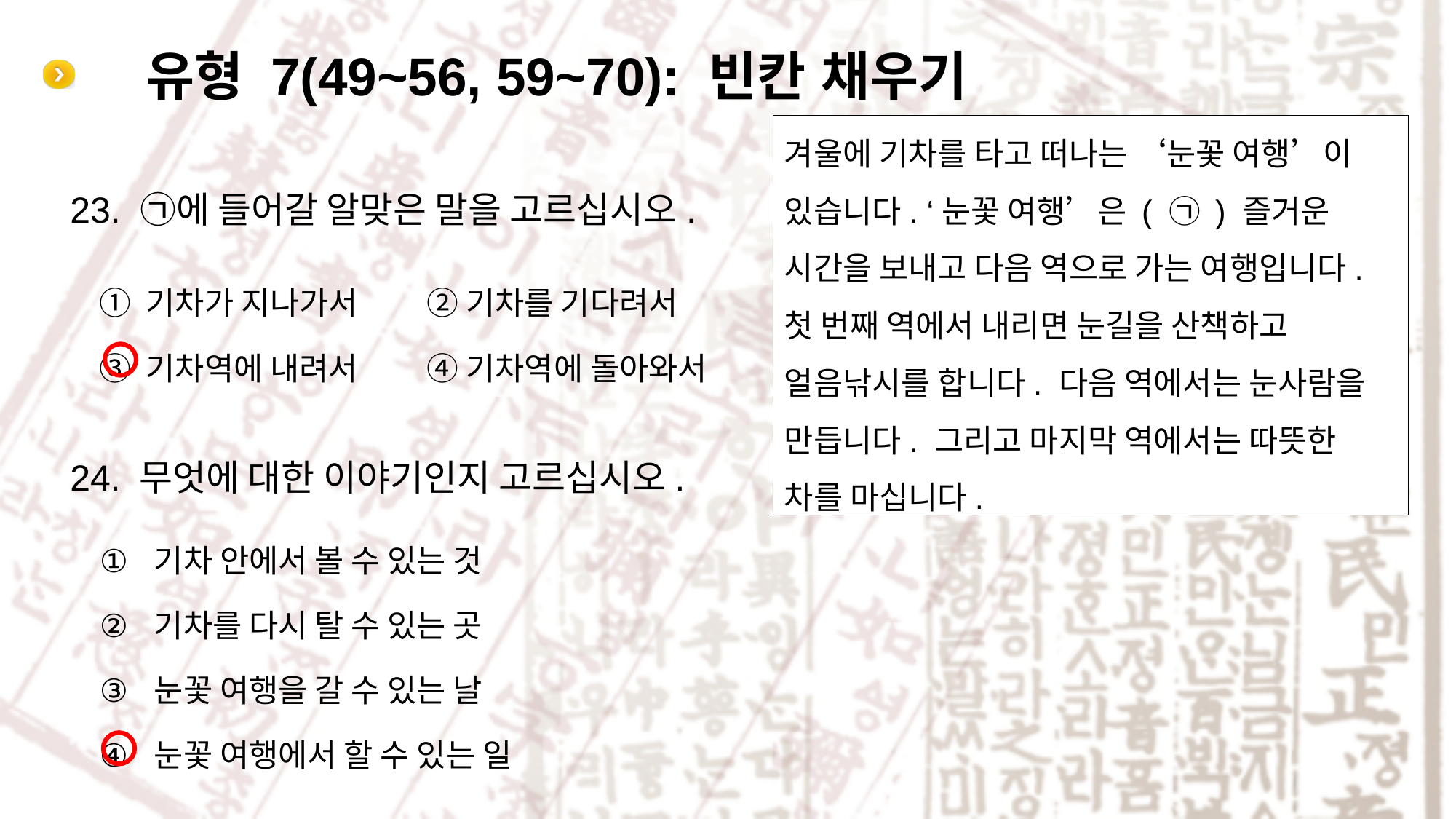

# 유형 7(49~56, 59~70): 빈칸 채우기
겨울에 기차를 타고 떠나는 ‘눈꽃 여행’이 있습니다. ‘눈꽃 여행’은 ( ㉠ ) 즐거운 시간을 보내고 다음 역으로 가는 여행입니다. 첫 번째 역에서 내리면 눈길을 산책하고 얼음낚시를 합니다. 다음 역에서는 눈사람을 만듭니다. 그리고 마지막 역에서는 따뜻한 차를 마십니다.
23. ㉠에 들어갈 알맞은 말을 고르십시오.
① 기차가 지나가서 	② 기차를 기다려서
③ 기차역에 내려서 	④ 기차역에 돌아와서

24. 무엇에 대한 이야기인지 고르십시오.
기차 안에서 볼 수 있는 것
기차를 다시 탈 수 있는 곳
눈꽃 여행을 갈 수 있는 날
눈꽃 여행에서 할 수 있는 일